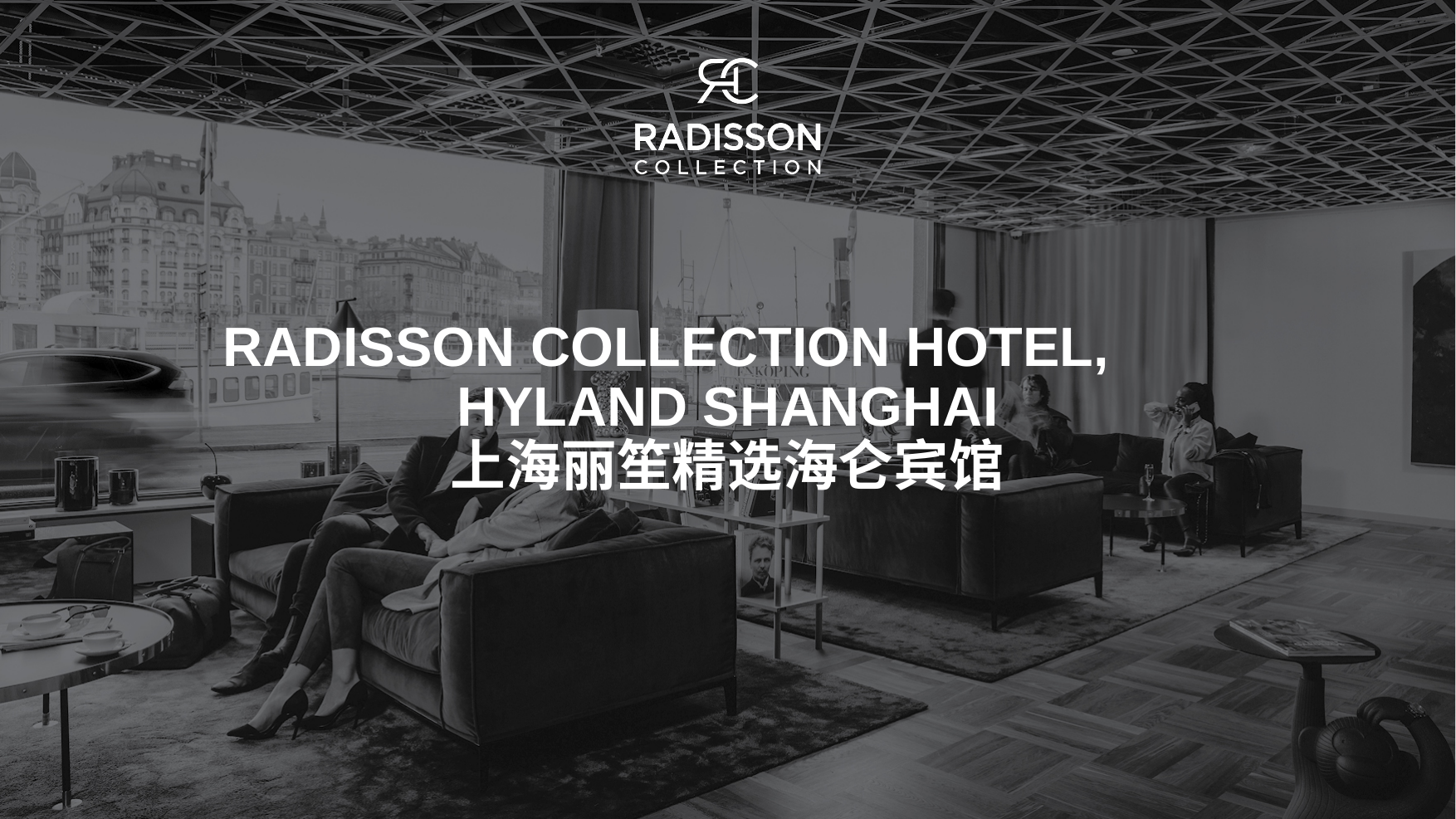

# RADISSON COLLECTION HOTEL,         HYLAND SHANGHAI 上海丽笙精选海仑宾馆